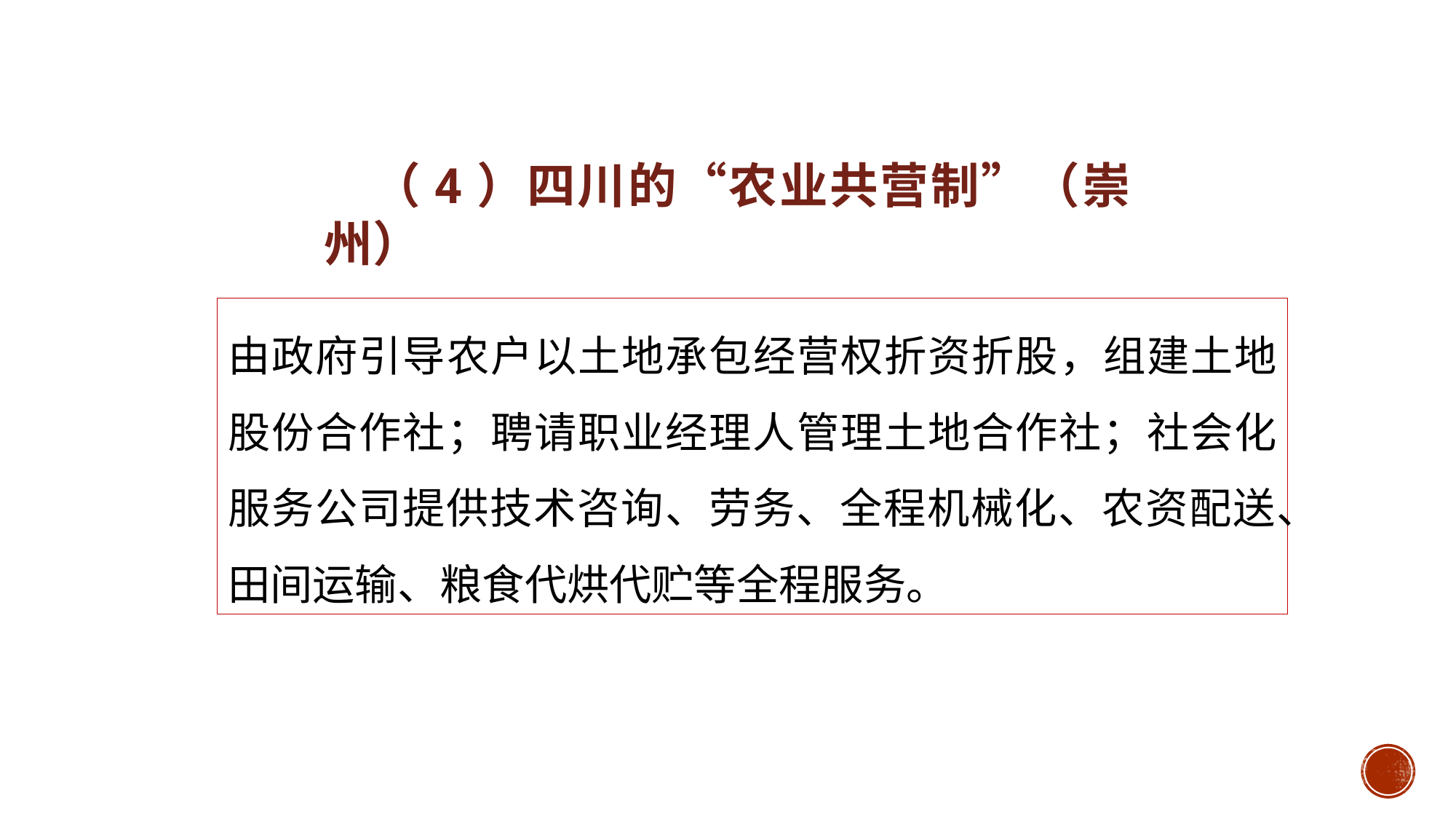

（4）四川的“农业共营制”（崇州）
由政府引导农户以土地承包经营权折资折股，组建土地股份合作社；聘请职业经理人管理土地合作社；社会化服务公司提供技术咨询、劳务、全程机械化、农资配送、田间运输、粮食代烘代贮等全程服务。